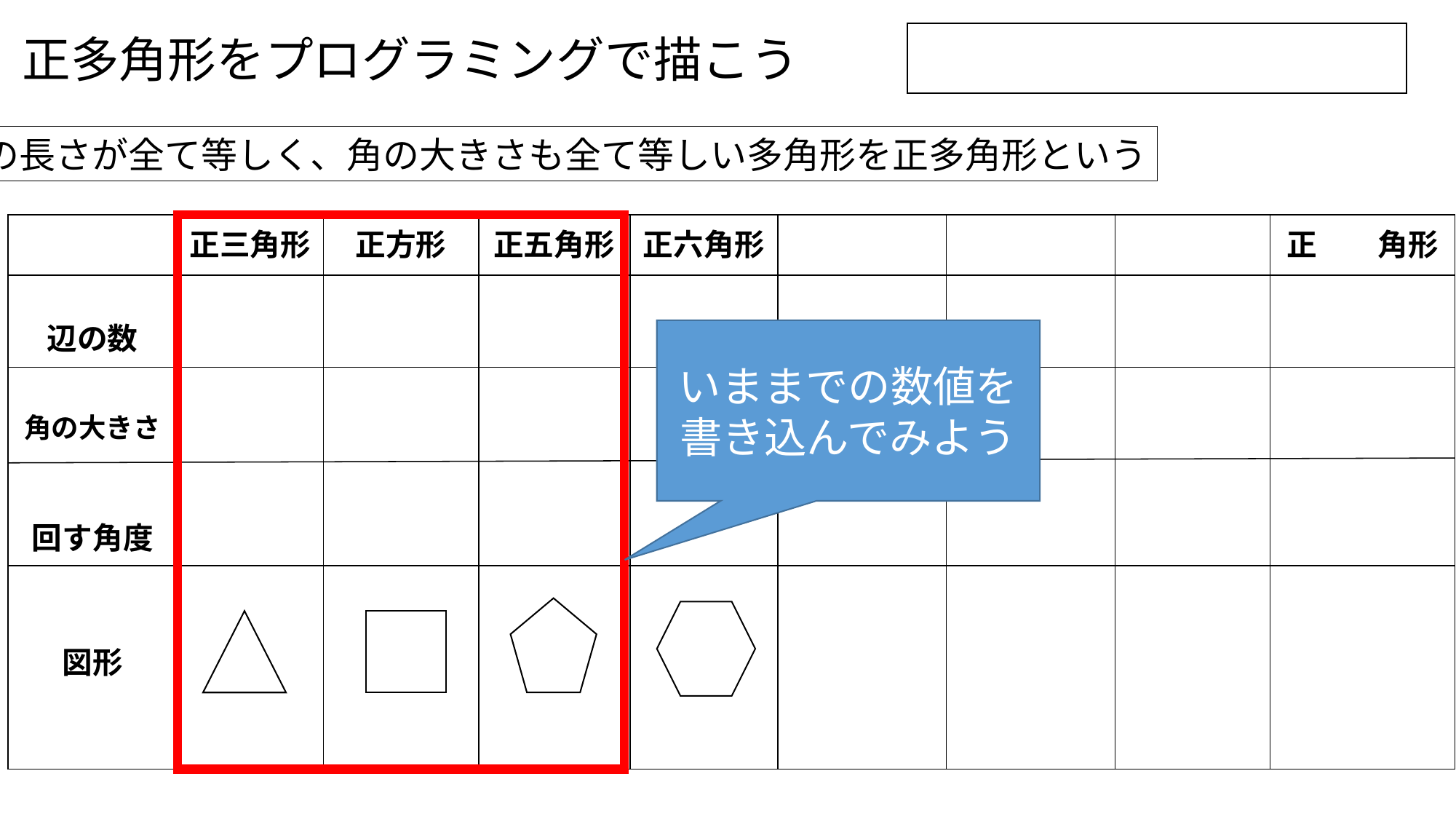

正多角形をプログラミングで描こう

辺の長さが全て等しく、角の大きさも全て等しい多角形を正多角形という
|  | 正三角形 | 正方形 | 正五角形 | 正六角形 |  |  |  | 正　　角形 |
| --- | --- | --- | --- | --- | --- | --- | --- | --- |
| 辺の数 |  |  |  |  |  |  |  |  |
| 角の大きさ 回す角度 |  |  |  |  |  |  |  |  |
| 図形 |  |  |  |  |  |  |  |  |

いままでの数値を
書き込んでみよう